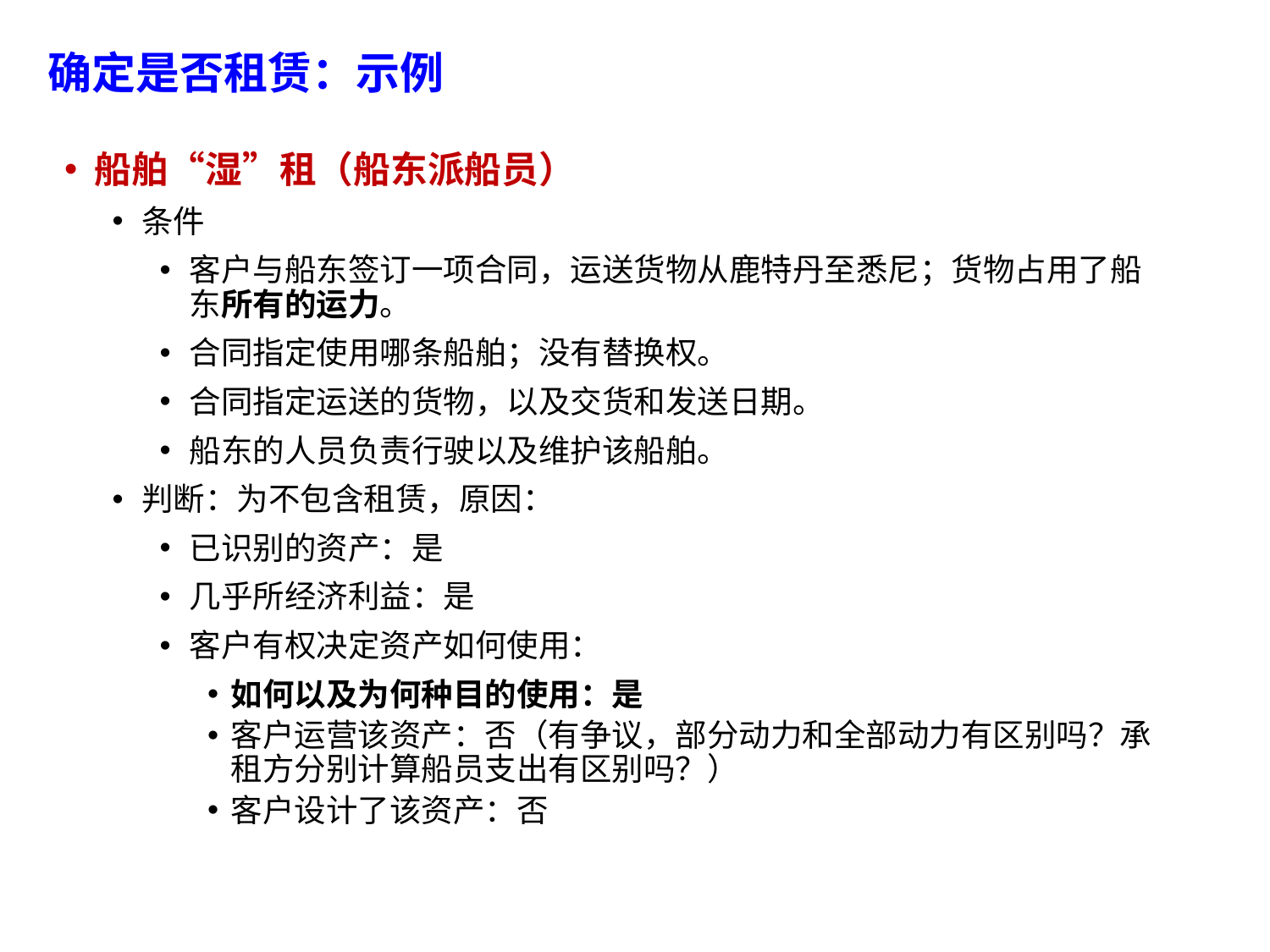

# 确定是否租赁：示例
船舶“湿”租（船东派船员）
条件
客户与船东签订一项合同，运送货物从鹿特丹至悉尼；货物占用了船东所有的运力。
合同指定使用哪条船舶；没有替换权。
合同指定运送的货物，以及交货和发送日期。
船东的人员负责行驶以及维护该船舶。
判断：为不包含租赁，原因：
已识别的资产：是
几乎所经济利益：是
客户有权决定资产如何使用：
如何以及为何种目的使用：是
客户运营该资产：否（有争议，部分动力和全部动力有区别吗？承租方分别计算船员支出有区别吗？）
客户设计了该资产：否
20